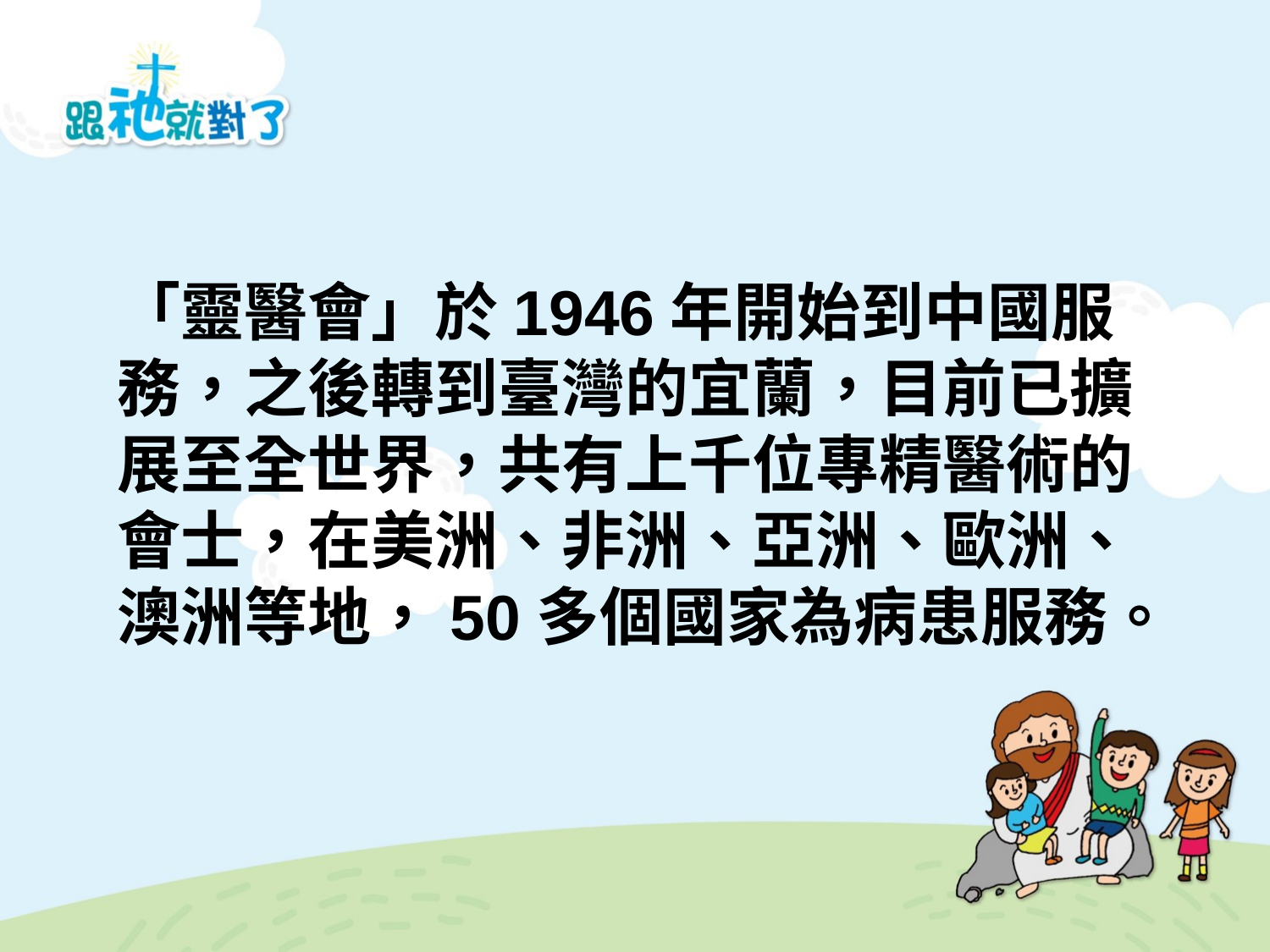

「靈醫會」於1946年開始到中國服務，之後轉到臺灣的宜蘭，目前已擴展至全世界，共有上千位專精醫術的會士，在美洲、非洲、亞洲、歐洲、澳洲等地，50多個國家為病患服務。